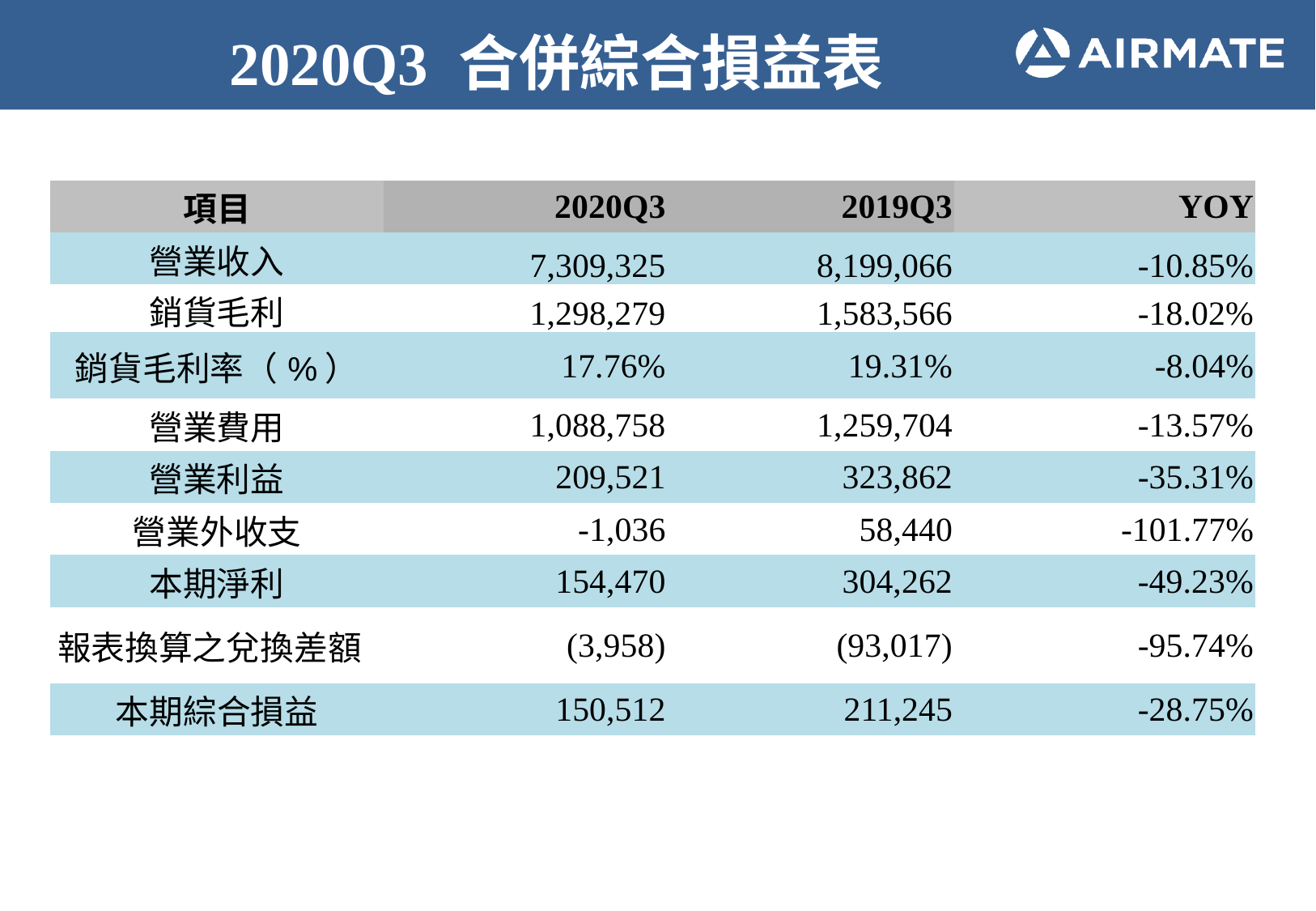

2020Q3 合併綜合損益表
| 項目 | 2020Q3 | 2019Q3 | YOY |
| --- | --- | --- | --- |
| 營業收入 | 7,309,325 | 8,199,066 | -10.85% |
| 銷貨毛利 | 1,298,279 | 1,583,566 | -18.02% |
| 銷貨毛利率（%） | 17.76% | 19.31% | -8.04% |
| 營業費用 | 1,088,758 | 1,259,704 | -13.57% |
| 營業利益 | 209,521 | 323,862 | -35.31% |
| 營業外收支 | -1,036 | 58,440 | -101.77% |
| 本期淨利 | 154,470 | 304,262 | -49.23% |
| 報表換算之兌換差額 | (3,958) | (93,017) | -95.74% |
| 本期綜合損益 | 150,512 | 211,245 | -28.75% |
4